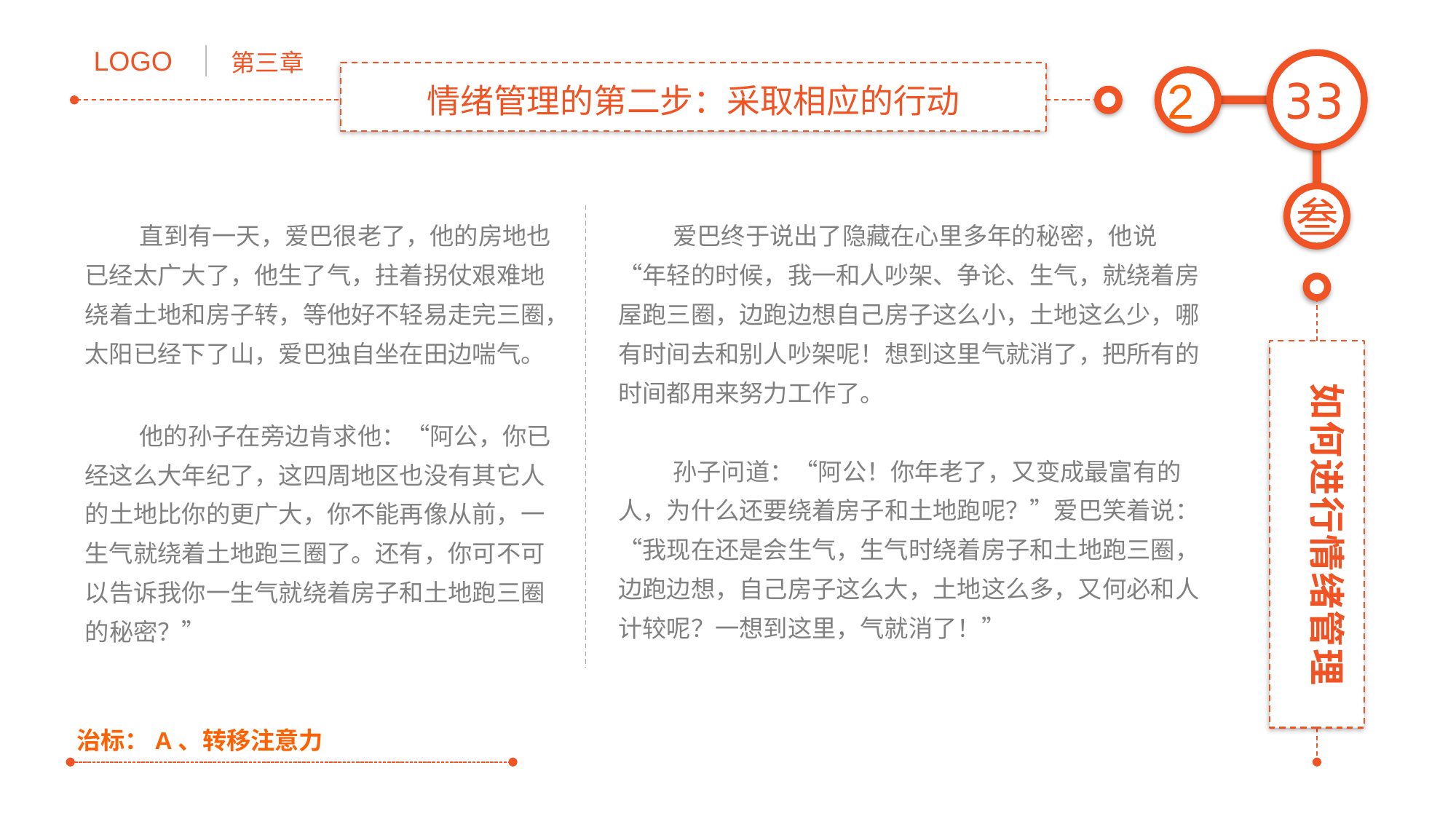

情绪管理的第二步：采取相应的行动
2
直到有一天，爱巴很老了，他的房地也已经太广大了，他生了气，拄着拐仗艰难地绕着土地和房子转，等他好不轻易走完三圈，太阳已经下了山，爱巴独自坐在田边喘气。
爱巴终于说出了隐藏在心里多年的秘密，他说“年轻的时候，我一和人吵架、争论、生气，就绕着房屋跑三圈，边跑边想自己房子这么小，土地这么少，哪有时间去和别人吵架呢！想到这里气就消了，把所有的时间都用来努力工作了。
他的孙子在旁边肯求他：“阿公，你已经这么大年纪了，这四周地区也没有其它人的土地比你的更广大，你不能再像从前，一生气就绕着土地跑三圈了。还有，你可不可以告诉我你一生气就绕着房子和土地跑三圈的秘密？”
孙子问道：“阿公！你年老了，又变成最富有的人，为什么还要绕着房子和土地跑呢？”爱巴笑着说：“我现在还是会生气，生气时绕着房子和土地跑三圈，边跑边想，自己房子这么大，土地这么多，又何必和人计较呢？一想到这里，气就消了！”
治标：A、转移注意力